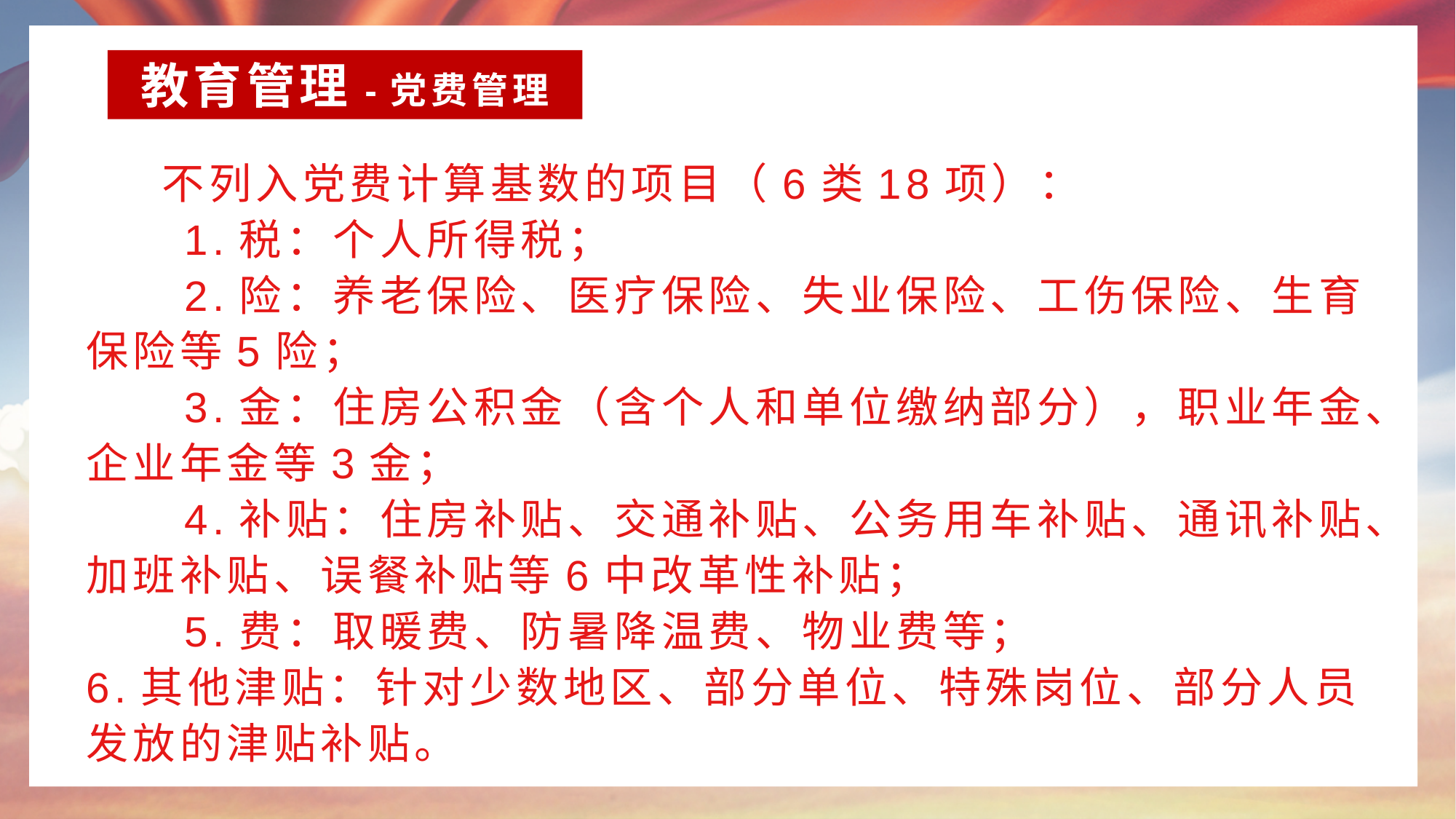

教育管理-党费管理
      不列入党费计算基数的项目（6类18项）：
      1.税：个人所得税；
      2.险：养老保险、医疗保险、失业保险、工伤保险、生育保险等5险；
      3.金：住房公积金（含个人和单位缴纳部分），职业年金、企业年金等3金；
      4.补贴：住房补贴、交通补贴、公务用车补贴、通讯补贴、加班补贴、误餐补贴等6中改革性补贴；
      5.费：取暖费、防暑降温费、物业费等；
6.其他津贴：针对少数地区、部分单位、特殊岗位、部分人员发放的津贴补贴。